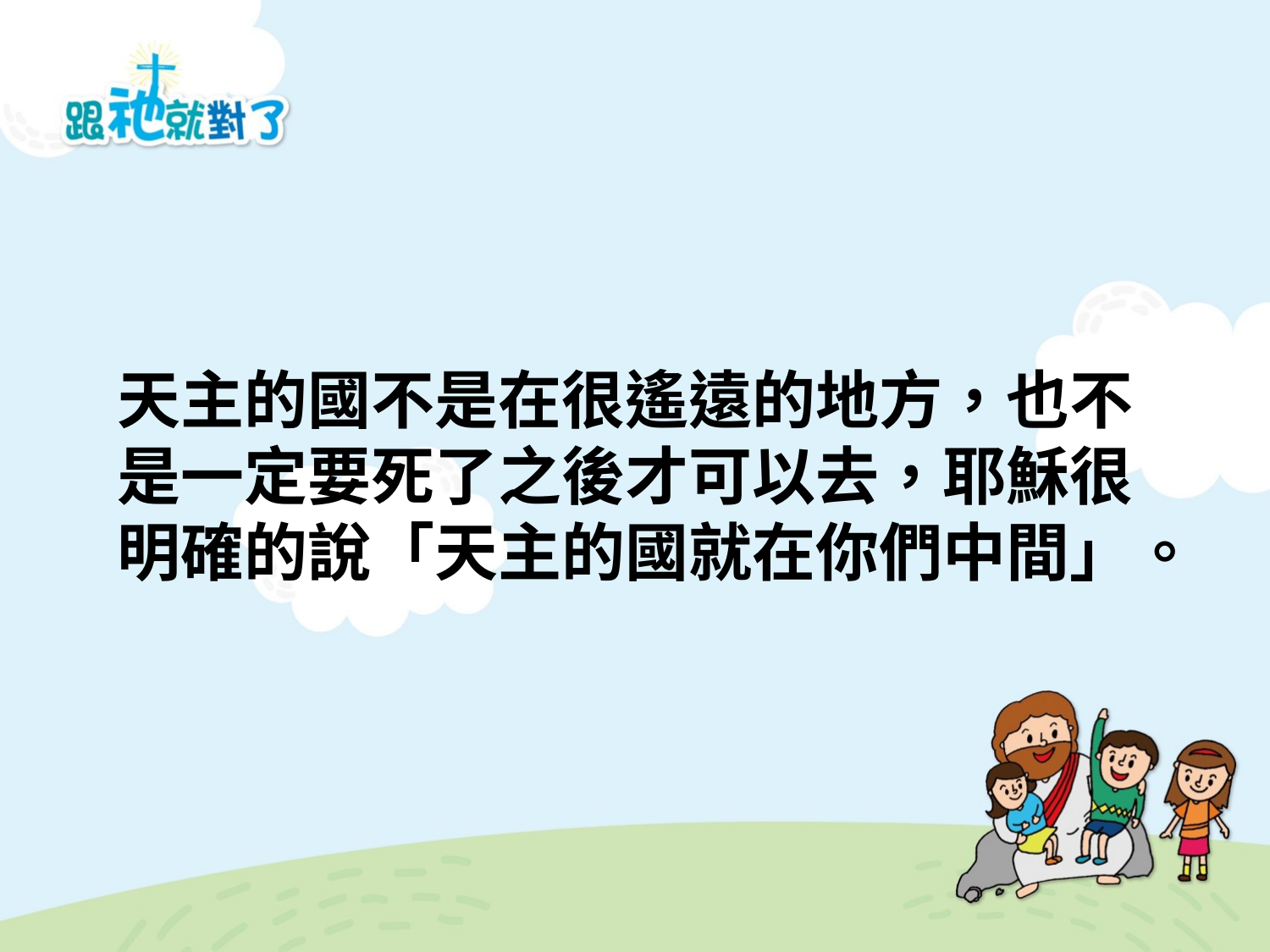

天主的國不是在很遙遠的地方，也不是一定要死了之後才可以去，耶穌很明確的說「天主的國就在你們中間」。